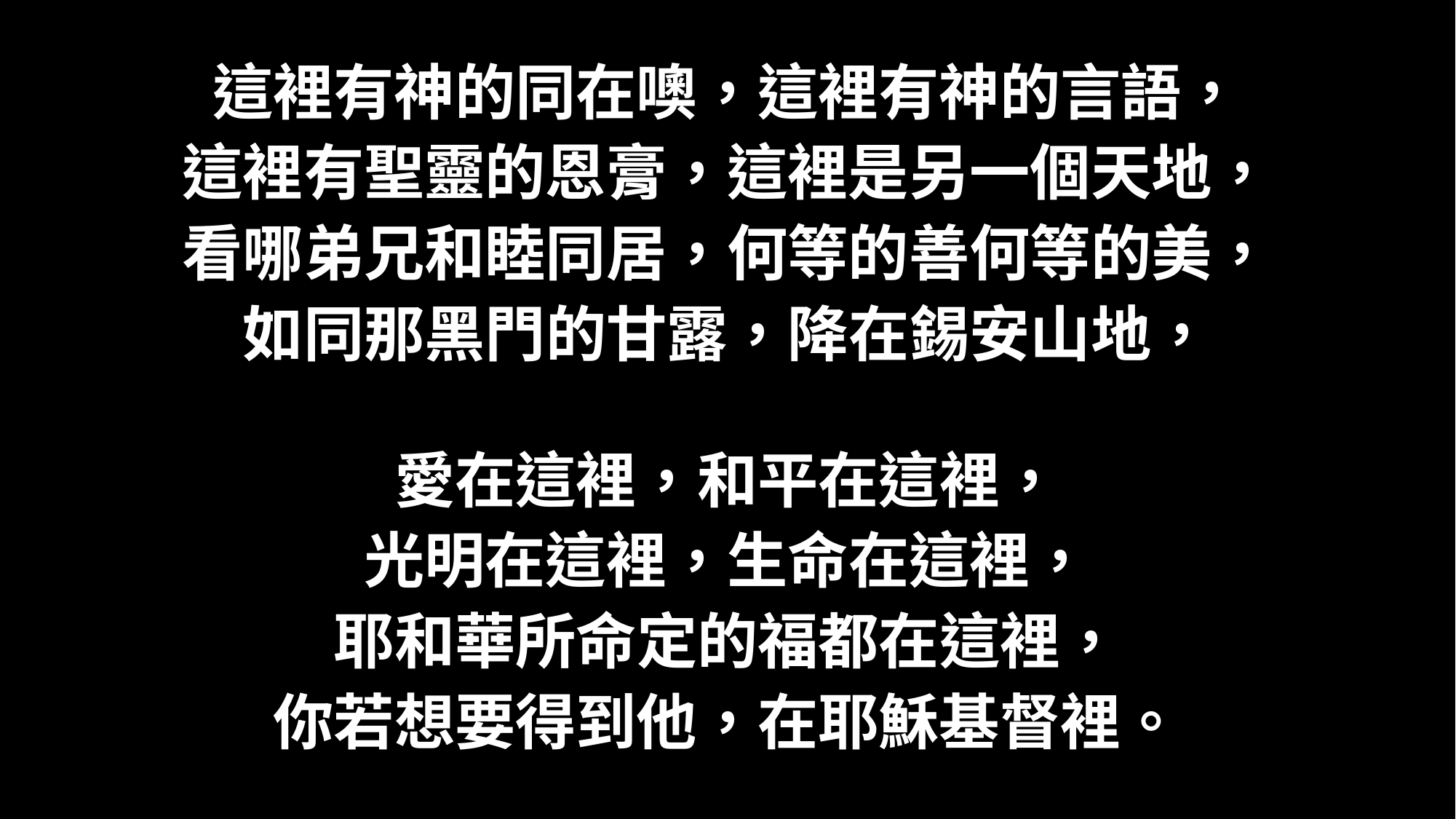

這裡有神的同在噢，這裡有神的言語，
這裡有聖靈的恩膏，這裡是另一個天地，
看哪弟兄和睦同居，何等的善何等的美，
如同那黑門的甘露，降在錫安山地，
愛在這裡，和平在這裡，
光明在這裡，生命在這裡，
耶和華所命定的福都在這裡，
你若想要得到他，在耶穌基督裡。